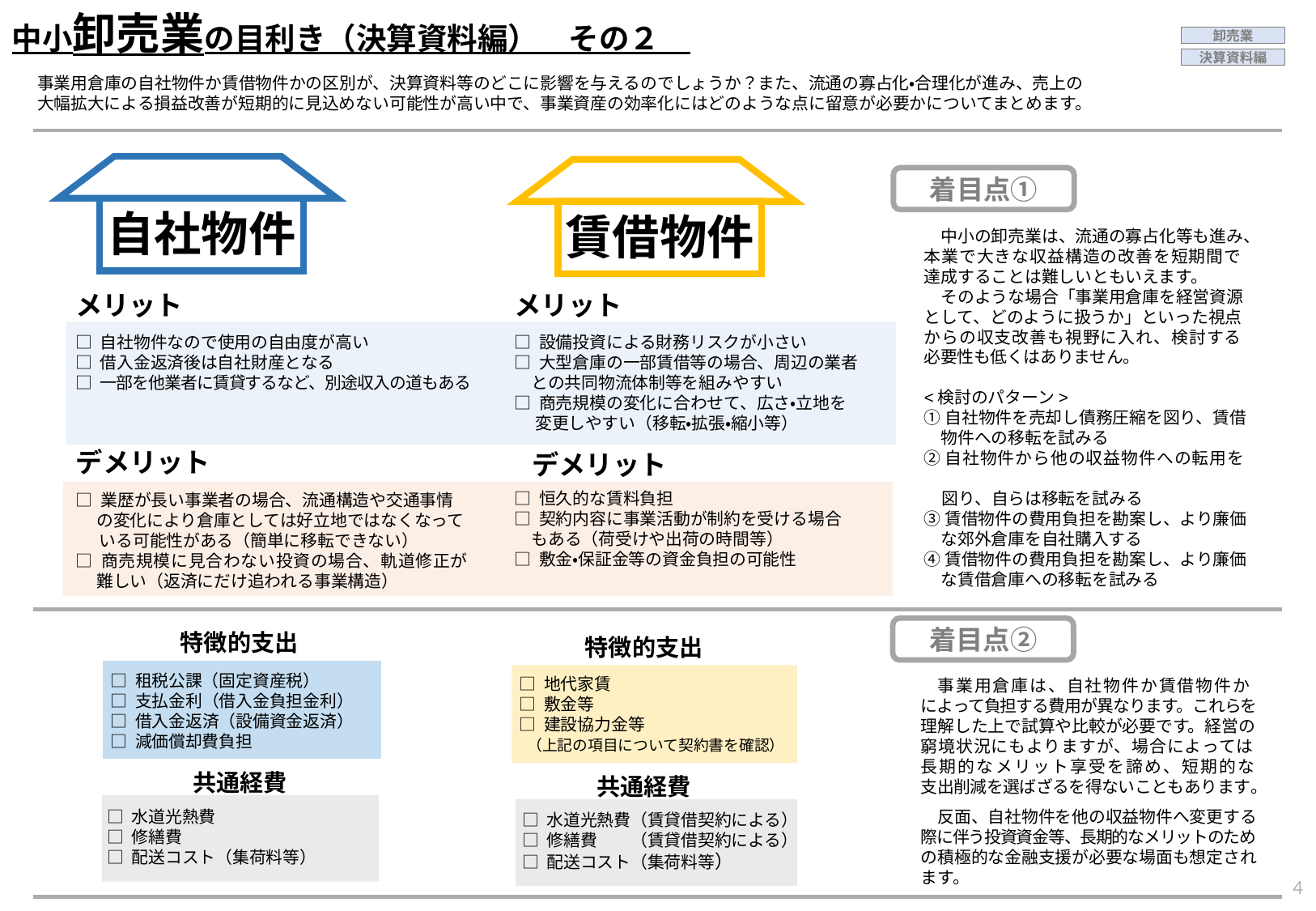

中小卸売業の目利き（決算資料編）　その２
卸売業
決算資料編
事業用倉庫の自社物件か賃借物件かの区別が、決算資料等のどこに影響を与えるのでしょうか？また、流通の寡占化・合理化が進み、売上の
大幅拡大による損益改善が短期的に見込めない可能性が高い中で、事業資産の効率化にはどのような点に留意が必要かについてまとめます。

自社物件

賃借物件
着目点①
　中小の卸売業は、流通の寡占化等も進み、本業で大きな収益構造の改善を短期間で達成することは難しいともいえます。
　そのような場合「事業用倉庫を経営資源として、どのように扱うか」といった視点からの収支改善も視野に入れ、検討する必要性も低くはありません。

<検討のパターン>
①自社物件を売却し債務圧縮を図り、賃借
　物件への移転を試みる
②自社物件から他の収益物件への転用を
　図り、自らは移転を試みる
③賃借物件の費用負担を勘案し、より廉価
　な郊外倉庫を自社購入する
④賃借物件の費用負担を勘案し、より廉価
　な賃借倉庫への移転を試みる
メリット
□ 設備投資による財務リスクが小さい
□ 大型倉庫の一部賃借等の場合、周辺の業者
　との共同物流体制等を組みやすい
□ 商売規模の変化に合わせて、広さ・立地を
　 変更しやすい（移転・拡張・縮小等）
メリット
□ 自社物件なので使用の自由度が高い
□ 借入金返済後は自社財産となる
□ 一部を他業者に賃貸するなど、別途収入の道もある

デメリット
□ 業歴が長い事業者の場合、流通構造や交通事情
　 の変化により倉庫としては好立地ではなくなって
     いる可能性がある（簡単に移転できない）
□ 商売規模に見合わない投資の場合、軌道修正が
　 難しい（返済にだけ追われる事業構造）
デメリット
□ 恒久的な賃料負担
□ 契約内容に事業活動が制約を受ける場合
　もある（荷受けや出荷の時間等）
□ 敷金・保証金等の資金負担の可能性

着目点②
特徴的支出
特徴的支出

□ 租税公課（固定資産税）
□ 支払金利（借入金負担金利）
□ 借入金返済（設備資金返済）
□ 減価償却費負担

□ 地代家賃
□ 敷金等
□ 建設協力金等
 （上記の項目について契約書を確認）
　事業用倉庫は、自社物件か賃借物件かによって負担する費用が異なります。これらを理解した上で試算や比較が必要です。経営の窮境状況にもよりますが、場合によっては長期的なメリット享受を諦め、短期的な支出削減を選ばざるを得ないこともあります。
　反面、自社物件を他の収益物件へ変更する際に伴う投資資金等、長期的なメリットのための積極的な金融支援が必要な場面も想定されます。
共通経費
共通経費

□ 水道光熱費
□ 修繕費
□ 配送コスト（集荷料等）
□ 水道光熱費（賃貸借契約による）
□ 修繕費　　（賃貸借契約による）
□ 配送コスト（集荷料等）
4